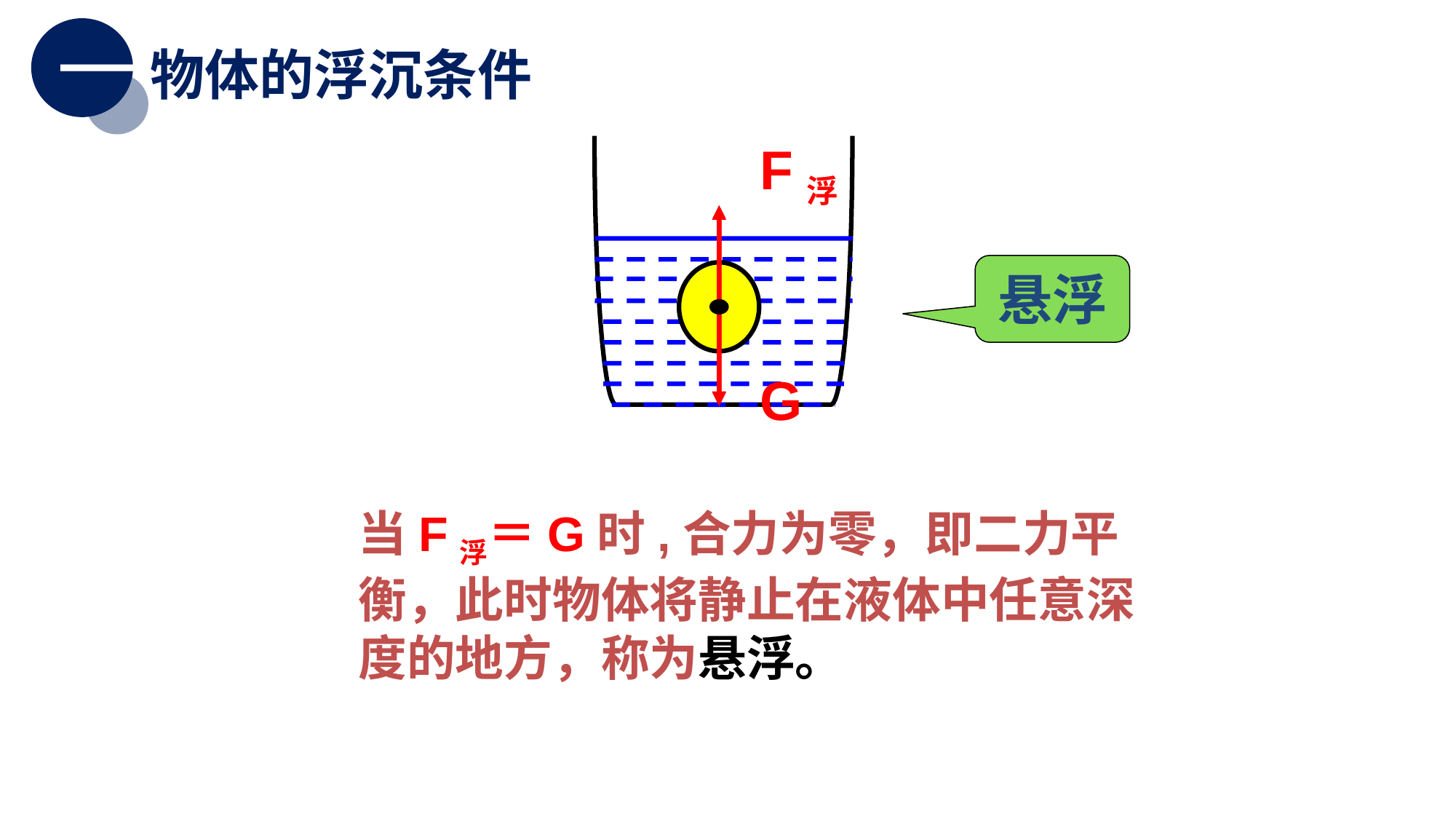

一
物体的浮沉条件

F浮

悬浮

G
当F浮＝G时,合力为零，即二力平衡，此时物体将静止在液体中任意深度的地方，称为悬浮。